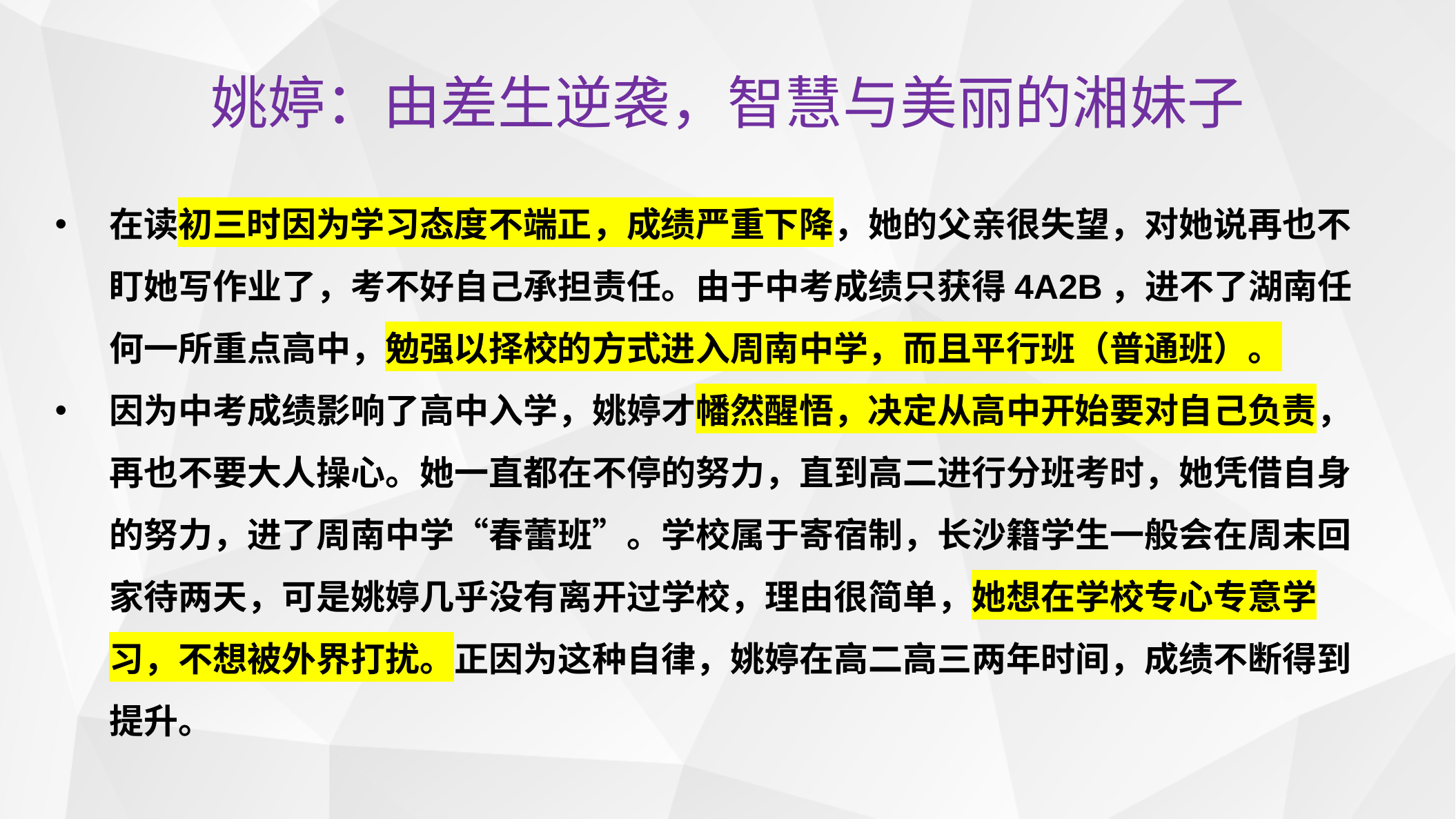

# 姚婷：由差生逆袭，智慧与美丽的湘妹子
在读初三时因为学习态度不端正，成绩严重下降，她的父亲很失望，对她说再也不盯她写作业了，考不好自己承担责任。由于中考成绩只获得4A2B，进不了湖南任何一所重点高中，勉强以择校的方式进入周南中学，而且平行班（普通班）。
因为中考成绩影响了高中入学，姚婷才幡然醒悟，决定从高中开始要对自己负责，再也不要大人操心。她一直都在不停的努力，直到高二进行分班考时，她凭借自身的努力，进了周南中学“春蕾班”。学校属于寄宿制，长沙籍学生一般会在周末回家待两天，可是姚婷几乎没有离开过学校，理由很简单，她想在学校专心专意学习，不想被外界打扰。正因为这种自律，姚婷在高二高三两年时间，成绩不断得到提升。